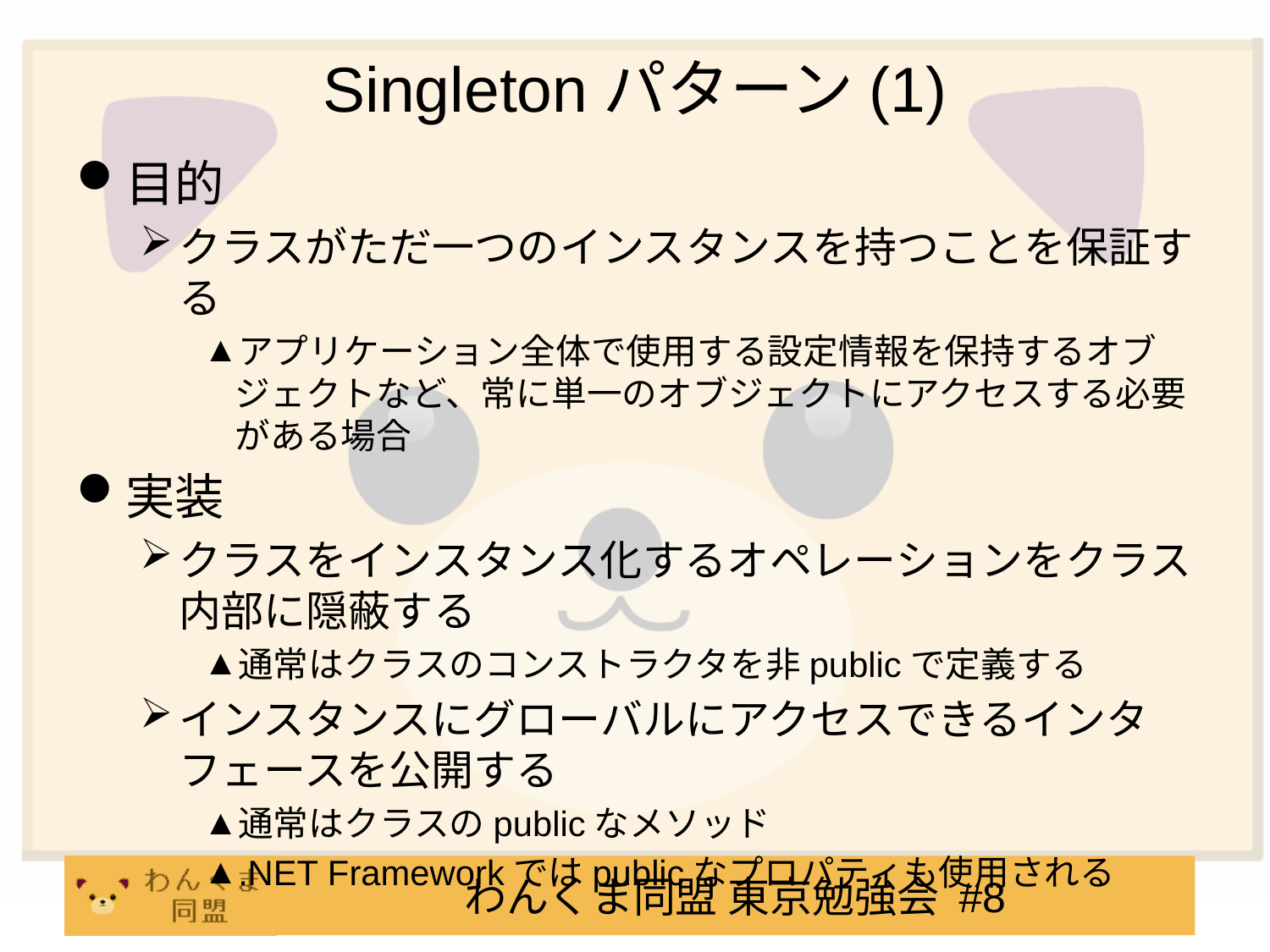

# Singletonパターン(1)
目的
クラスがただ一つのインスタンスを持つことを保証する
アプリケーション全体で使用する設定情報を保持するオブジェクトなど、常に単一のオブジェクトにアクセスする必要がある場合
実装
クラスをインスタンス化するオペレーションをクラス内部に隠蔽する
通常はクラスのコンストラクタを非publicで定義する
インスタンスにグローバルにアクセスできるインタフェースを公開する
通常はクラスのpublicなメソッド
.NET Frameworkではpublicなプロパティも使用される